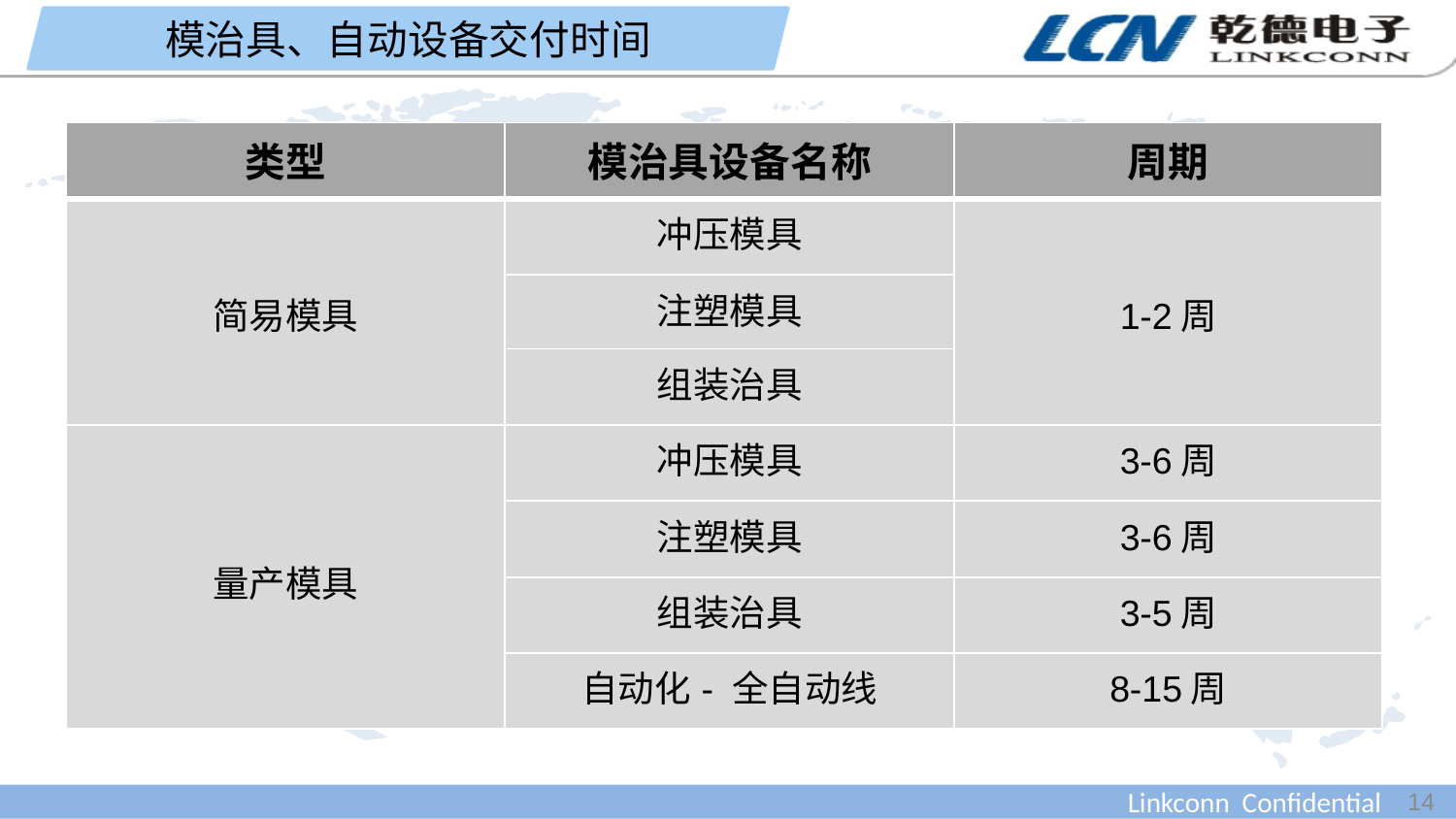

模治具、自动设备交付时间
| 类型 | 模治具设备名称 | 周期 |
| --- | --- | --- |
| 简易模具 | 冲压模具 | 1-2周 |
|  | 注塑模具 |  |
|  | 组装治具 |  |
| 量产模具 | 冲压模具 | 3-6周 |
|  | 注塑模具 | 3-6周 |
|  | 组装治具 | 3-5周 |
|  | 自动化- 全自动线 | 8-15周 |
14